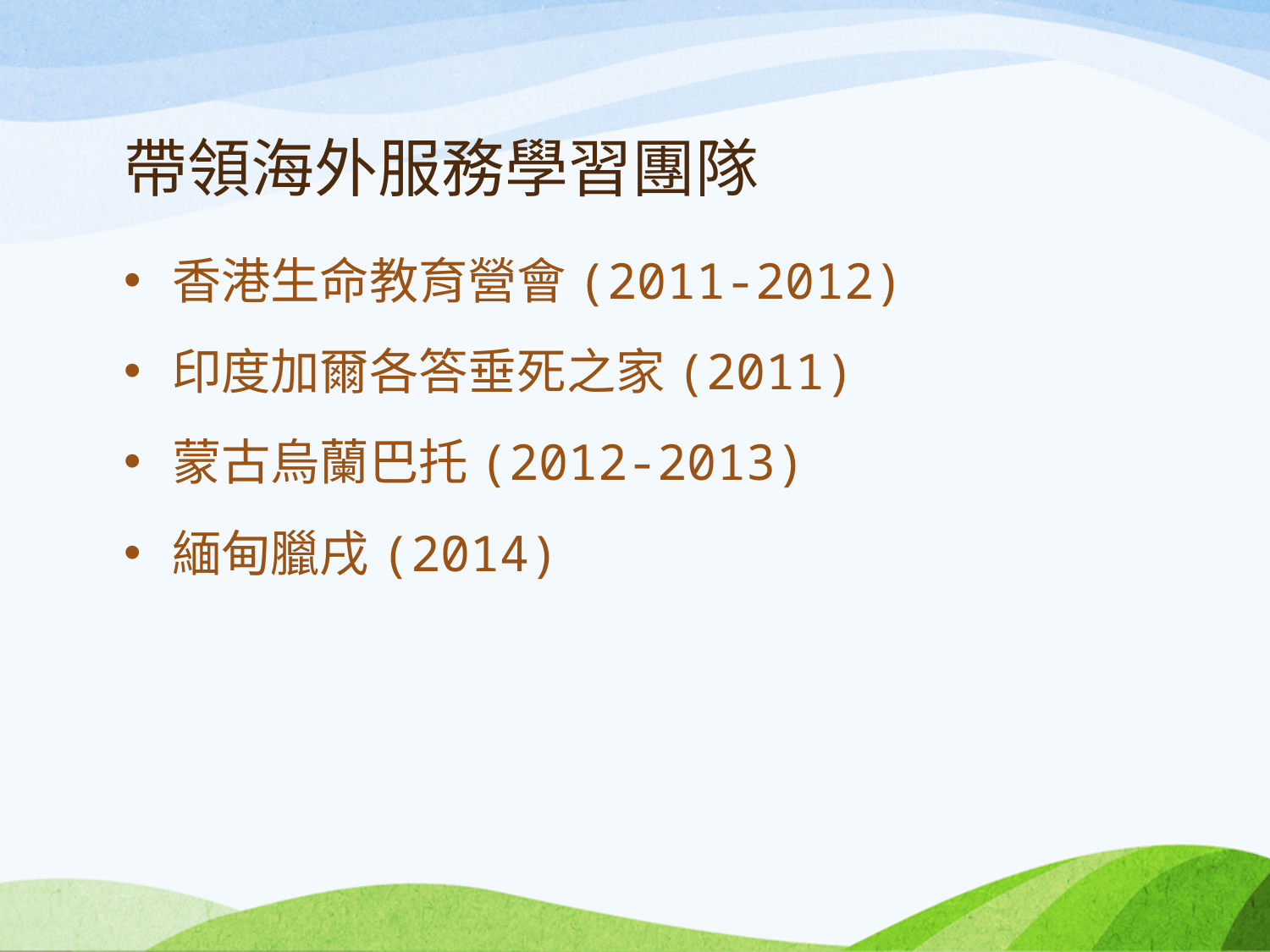

# 帶領海外服務學習團隊
香港生命教育營會(2011-2012)
印度加爾各答垂死之家(2011)
蒙古烏蘭巴托(2012-2013)
緬甸臘戌(2014)